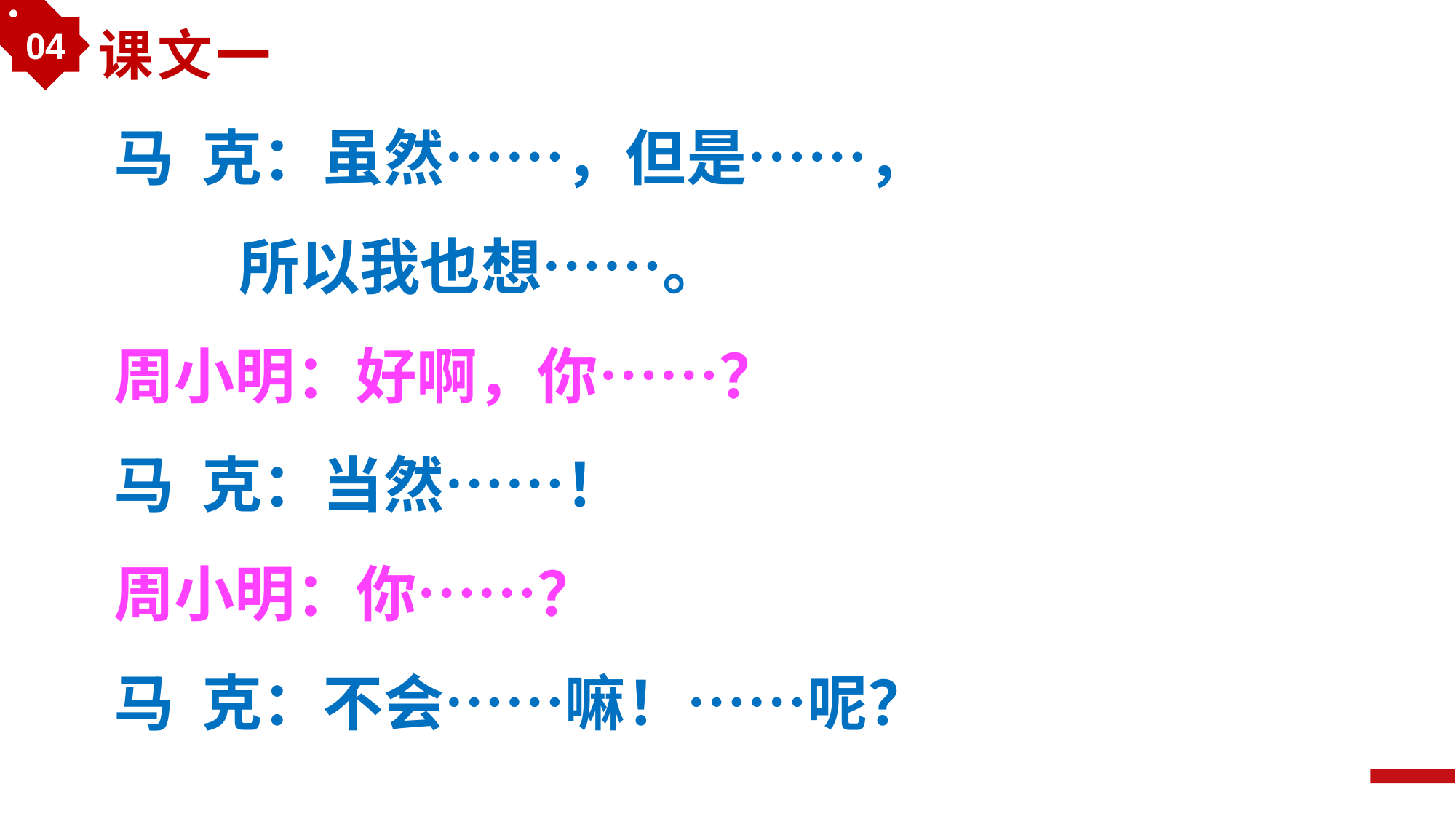

04
课文一
马  克：虽然……，但是……，
        所以我也想……。
周小明：好啊，你……？
马  克：当然……！
周小明：你……？
马  克：不会……嘛！……呢？